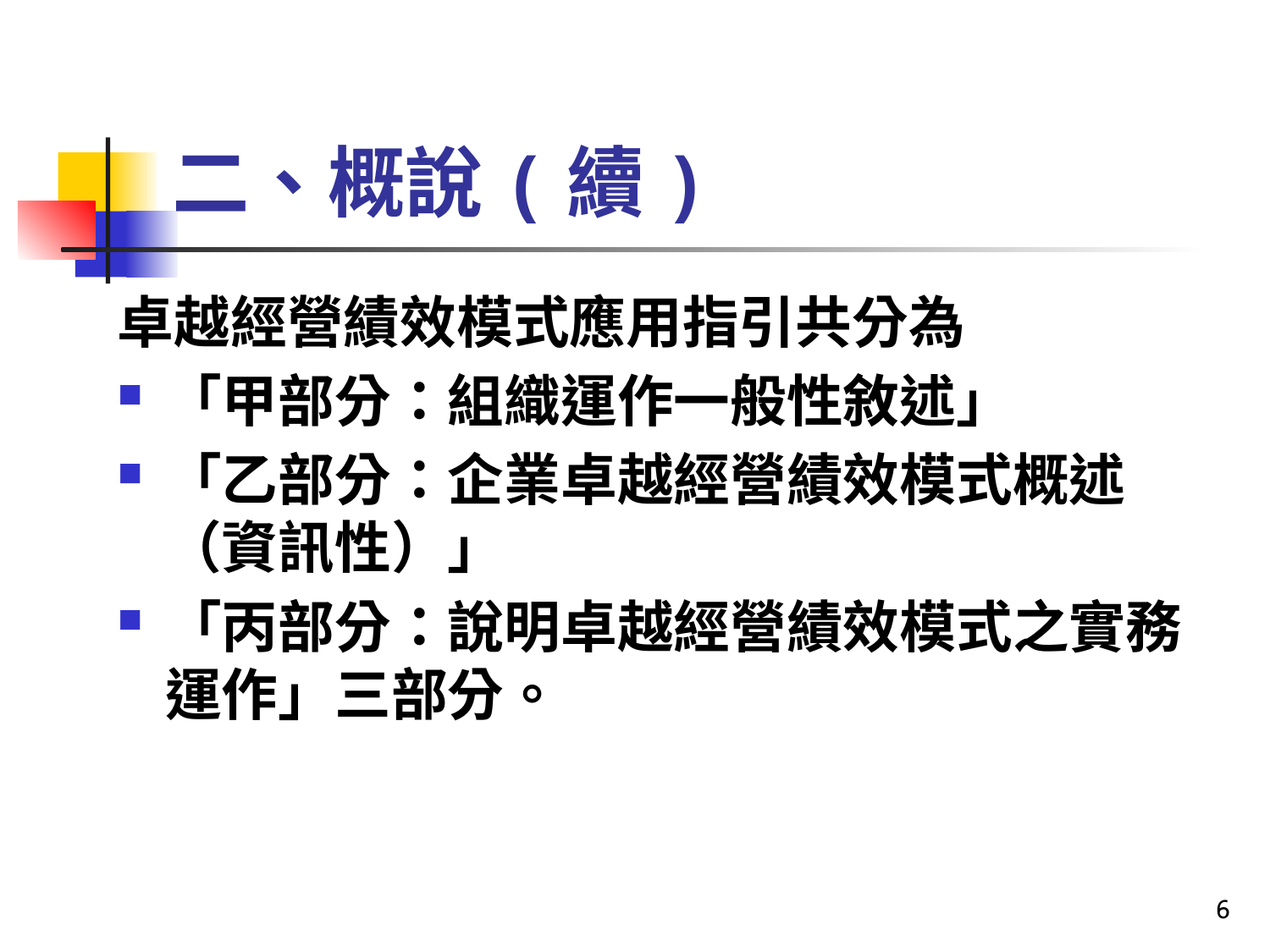

# 二、概說(續)
卓越經營績效模式應用指引共分為
「甲部分：組織運作一般性敘述」
「乙部分：企業卓越經營績效模式概述（資訊性）」
「丙部分：說明卓越經營績效模式之實務運作」三部分。
6